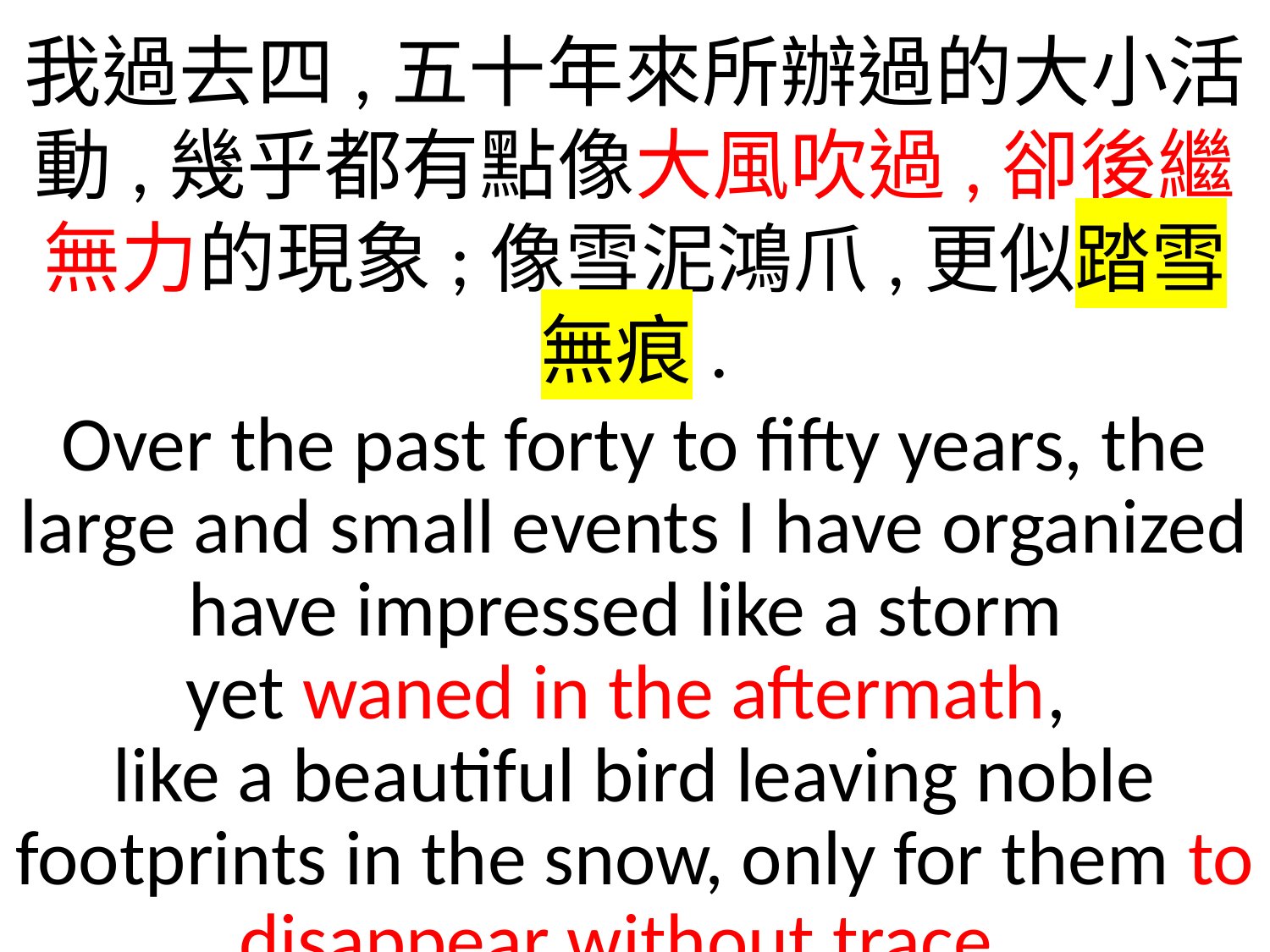

我過去四,五十年來所辦過的大小活動,幾乎都有點像大風吹過,卻後繼無力的現象;像雪泥鴻爪,更似踏雪無痕.
Over the past forty to fifty years, the large and small events I have organized have impressed like a storm
yet waned in the aftermath,
like a beautiful bird leaving noble footprints in the snow, only for them to disappear without trace.